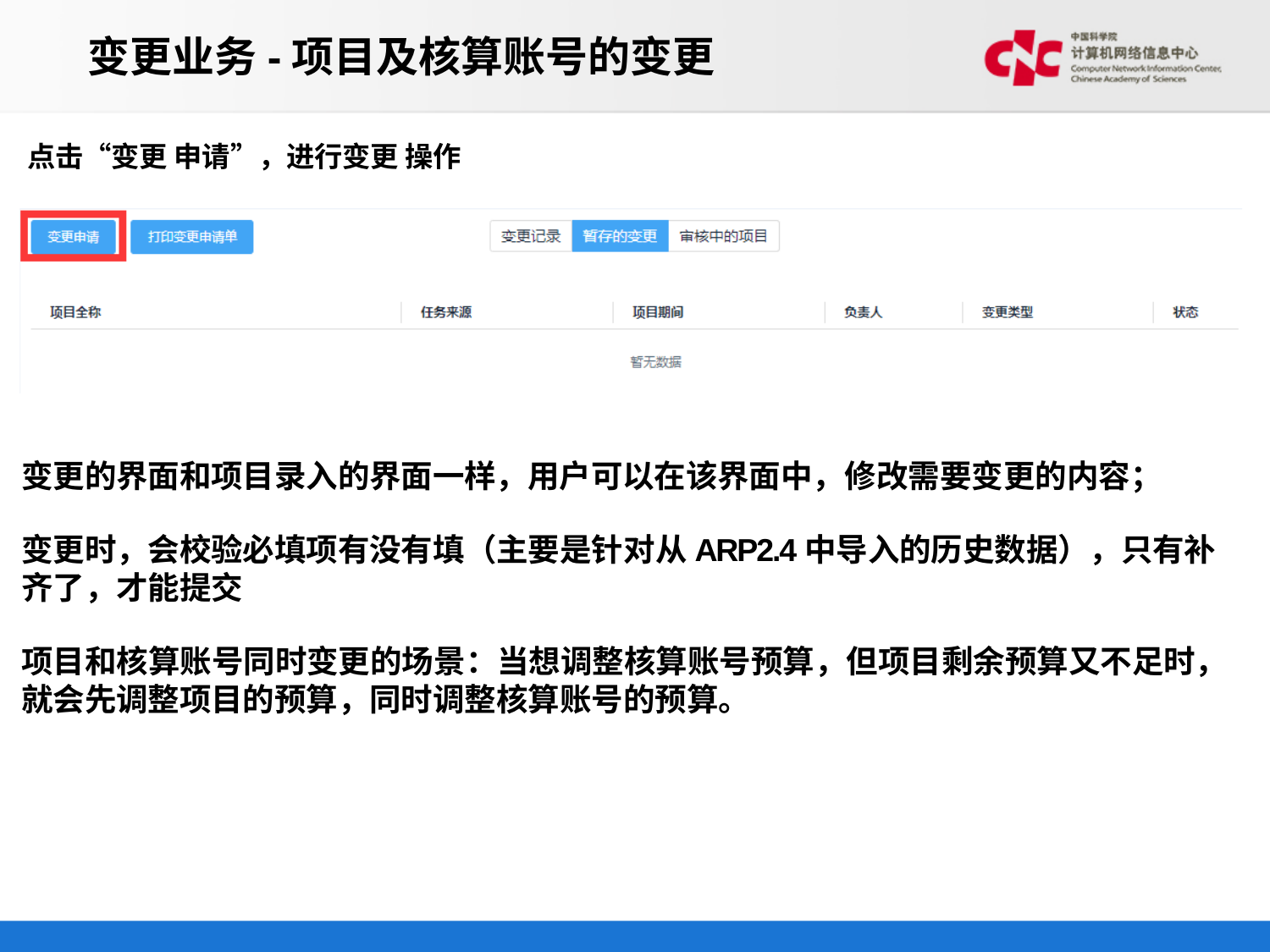

变更业务-项目及核算账号的变更
点击“变更 申请”，进行变更 操作

变更的界面和项目录入的界面一样，用户可以在该界面中，修改需要变更的内容；

变更时，会校验必填项有没有填（主要是针对从ARP2.4中导入的历史数据），只有补齐了，才能提交

项目和核算账号同时变更的场景：当想调整核算账号预算，但项目剩余预算又不足时， 就会先调整项目的预算，同时调整核算账号的预算。